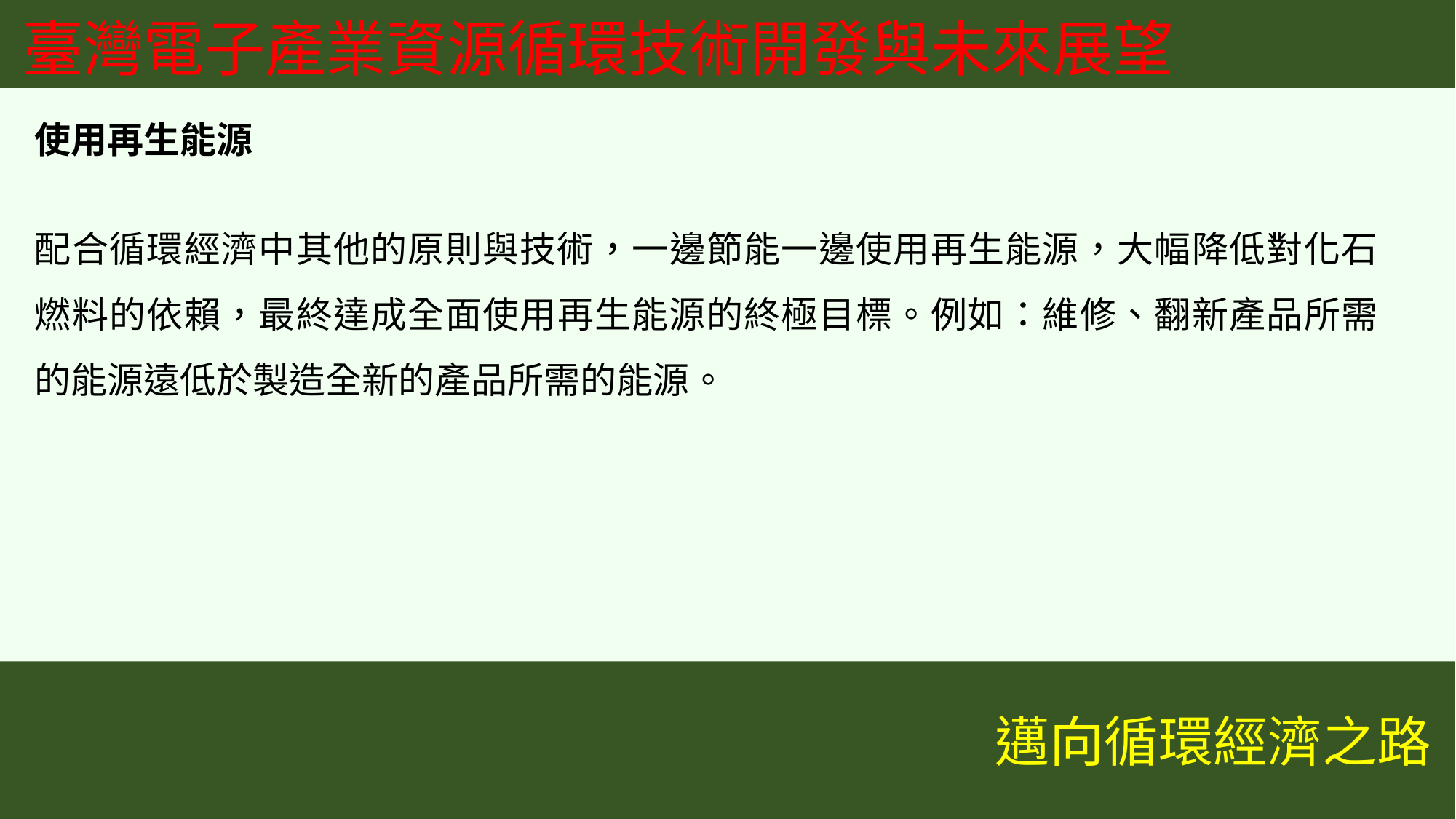

臺灣電子產業資源循環技術開發與未來展望
使用再生能源

配合循環經濟中其他的原則與技術，一邊節能一邊使用再生能源，大幅降低對化石燃料的依賴，最終達成全面使用再生能源的終極目標。例如：維修、翻新產品所需的能源遠低於製造全新的產品所需的能源。
邁向循環經濟之路